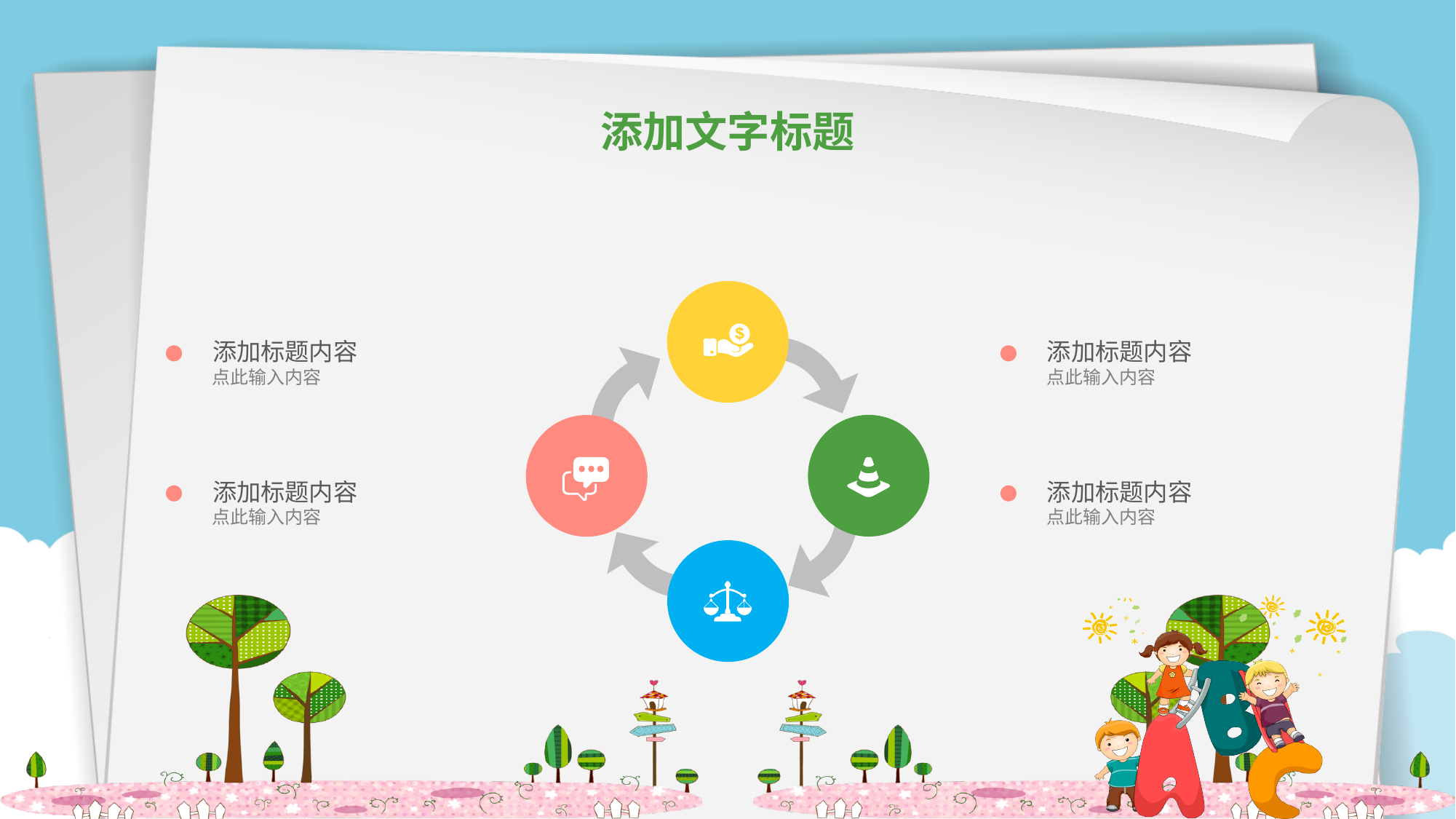

添加文字标题

添加标题内容
点此输入内容

添加标题内容
点此输入内容

添加标题内容
点此输入内容

添加标题内容
点此输入内容